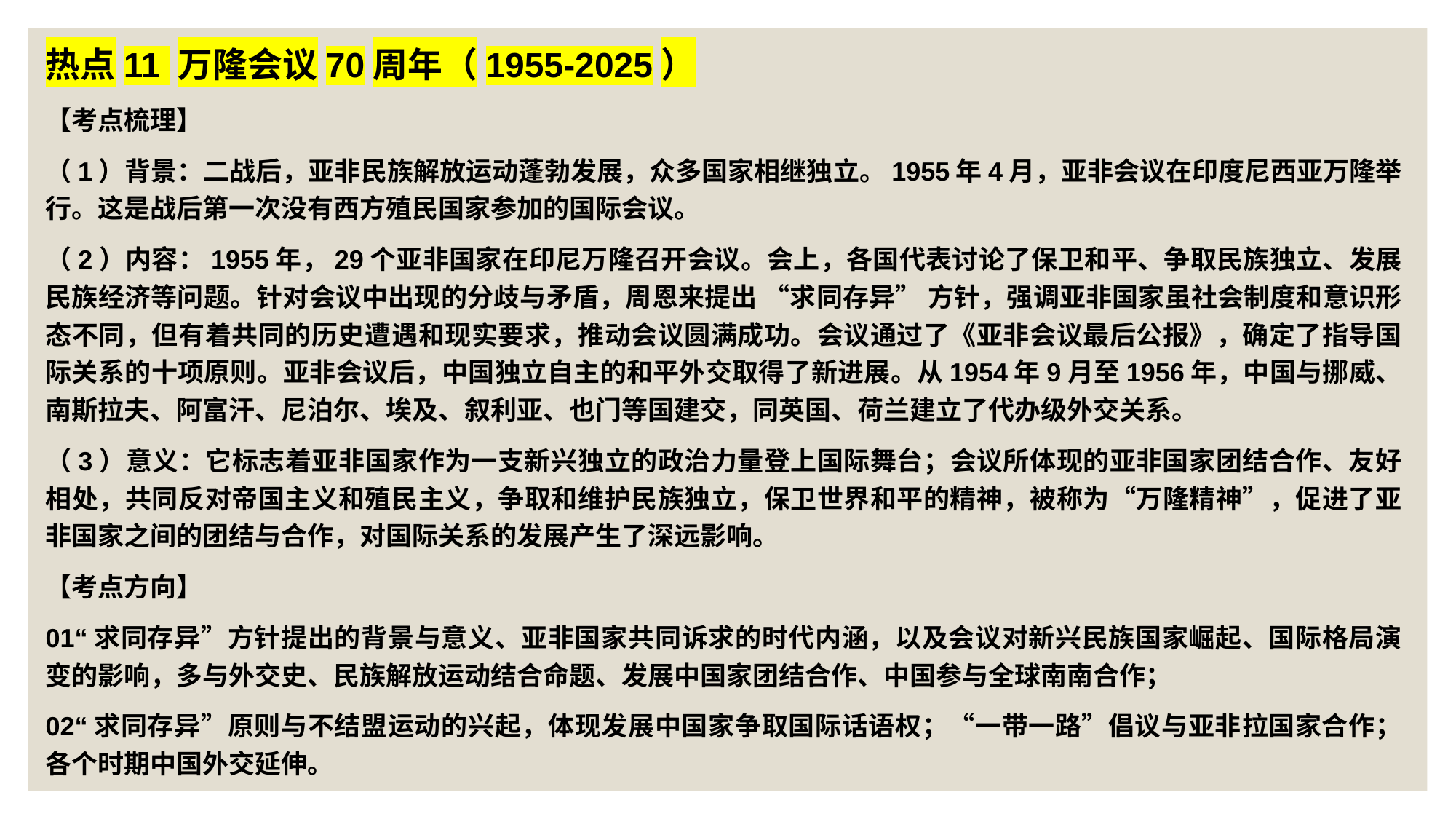

热点11 万隆会议70周年（1955-2025）
【考点梳理】
（1）背景：二战后，亚非民族解放运动蓬勃发展，众多国家相继独立。1955年4月，亚非会议在印度尼西亚万隆举行。这是战后第一次没有西方殖民国家参加的国际会议。
（2）内容：1955年，29个亚非国家在印尼万隆召开会议。会上，各国代表讨论了保卫和平、争取民族独立、发展民族经济等问题。针对会议中出现的分歧与矛盾，周恩来提出 “求同存异” 方针，强调亚非国家虽社会制度和意识形态不同，但有着共同的历史遭遇和现实要求，推动会议圆满成功。会议通过了《亚非会议最后公报》，确定了指导国际关系的十项原则。亚非会议后，中国独立自主的和平外交取得了新进展。从1954年9月至1956年，中国与挪威、南斯拉夫、阿富汗、尼泊尔、埃及、叙利亚、也门等国建交，同英国、荷兰建立了代办级外交关系。
（3）意义：它标志着亚非国家作为一支新兴独立的政治力量登上国际舞台；会议所体现的亚非国家团结合作、友好相处，共同反对帝国主义和殖民主义，争取和维护民族独立，保卫世界和平的精神，被称为“万隆精神”，促进了亚非国家之间的团结与合作，对国际关系的发展产生了深远影响。
【考点方向】
01“求同存异”方针提出的背景与意义、亚非国家共同诉求的时代内涵，以及会议对新兴民族国家崛起、国际格局演变的影响，多与外交史、民族解放运动结合命题、发展中国家团结合作、中国参与全球南南合作；
02“求同存异”原则与不结盟运动的兴起，体现发展中国家争取国际话语权；“一带一路”倡议与亚非拉国家合作；各个时期中国外交延伸。